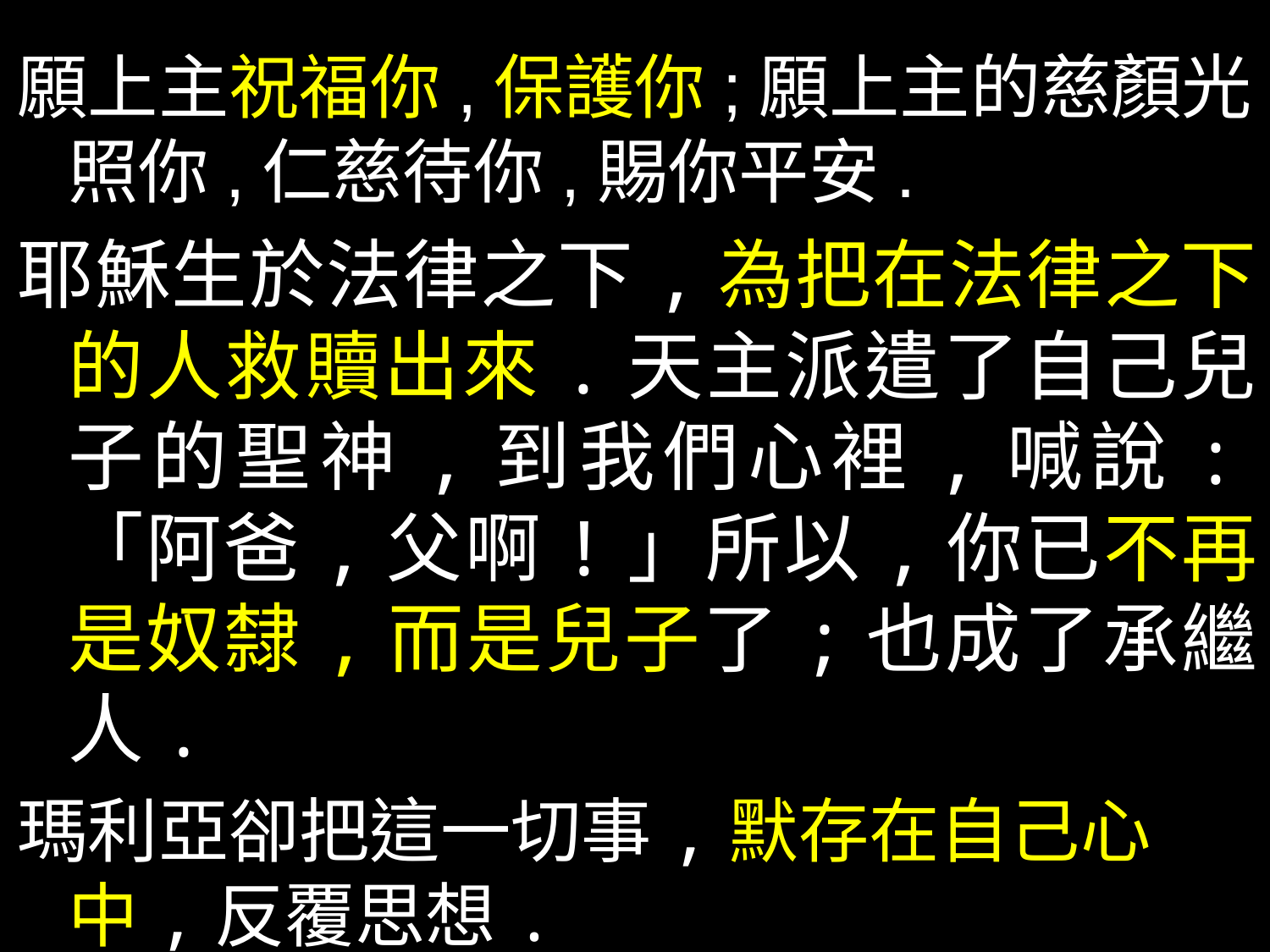

願上主祝福你,保護你;願上主的慈顏光照你,仁慈待你,賜你平安.
耶穌生於法律之下,為把在法律之下的人救贖出來.天主派遣了自己兒子的聖神,到我們心裡,喊說:「阿爸,父啊!」所以,你已不再是奴隸,而是兒子了;也成了承繼人.
瑪利亞卻把這一切事,默存在自己心中,反覆思想.